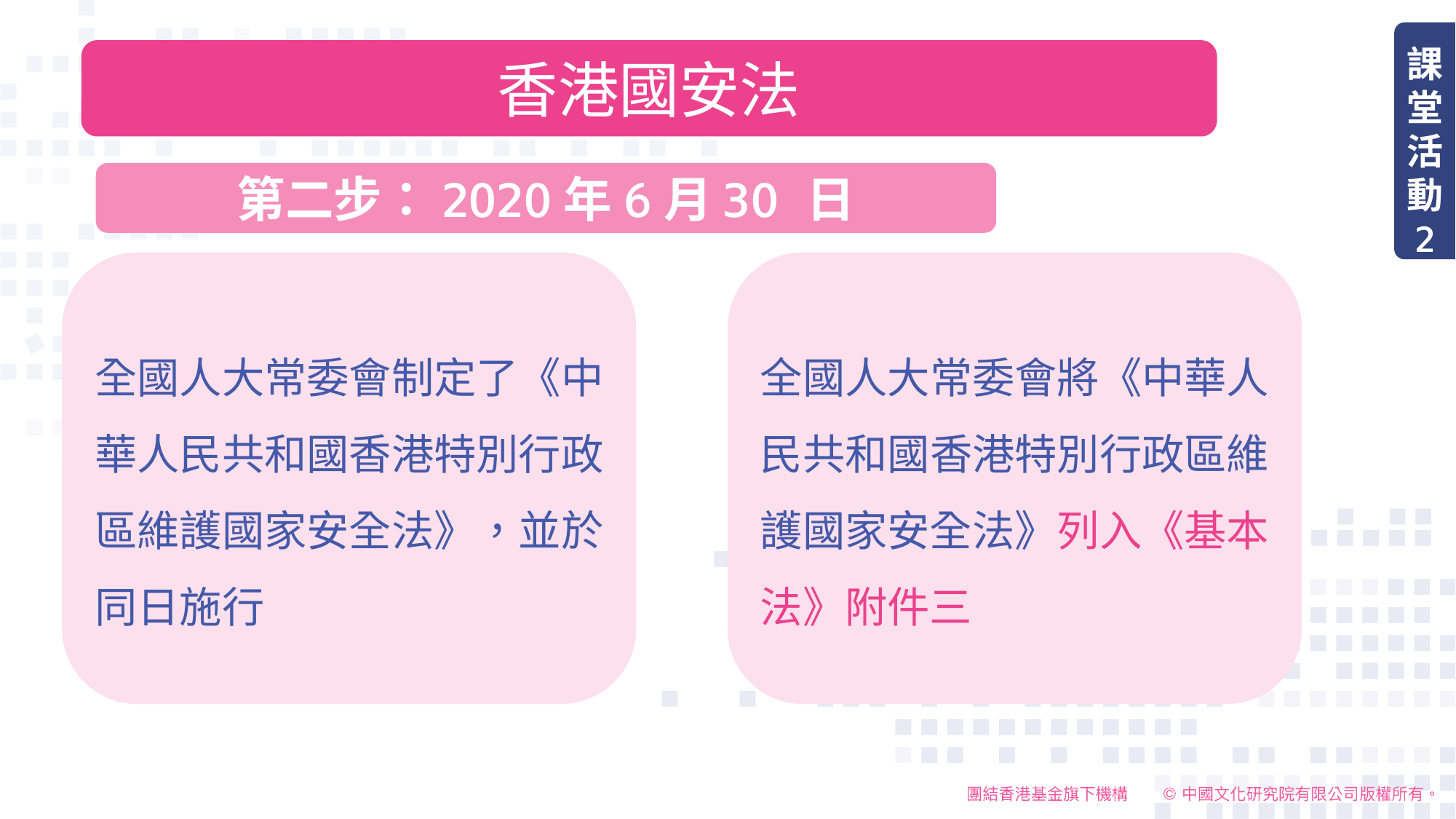

課堂活動
2

香港國安法
第二步：2020年6月30 日
全國人大常委會制定了《中華人民共和國香港特別行政區維護國家安全法》，並於同日施行
全國人大常委會將《中華人民共和國香港特別行政區維護國家安全法》列入《基本法》附件三